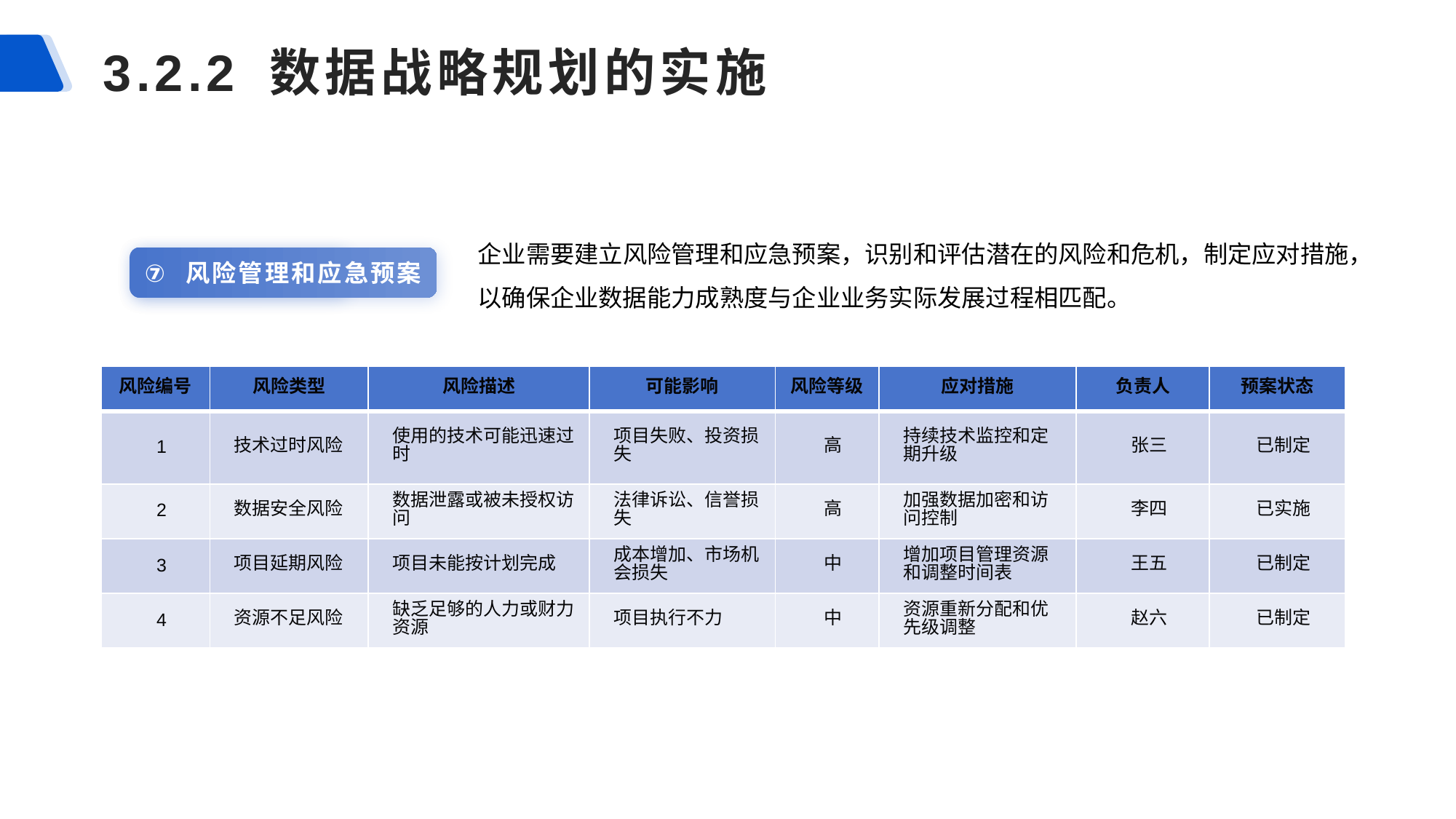

3.2.2 数据战略规划的实施
企业需要建立风险管理和应急预案，识别和评估潜在的风险和危机，制定应对措施，以确保企业数据能力成熟度与企业业务实际发展过程相匹配。
添加标题
风险管理和应急预案
| 风险编号 | 风险类型 | 风险描述 | 可能影响 | 风险等级 | 应对措施 | 负责人 | 预案状态 |
| --- | --- | --- | --- | --- | --- | --- | --- |
| 1 | 技术过时风险 | 使用的技术可能迅速过时 | 项目失败、投资损失 | 高 | 持续技术监控和定期升级 | 张三 | 已制定 |
| 2 | 数据安全风险 | 数据泄露或被未授权访问 | 法律诉讼、信誉损失 | 高 | 加强数据加密和访问控制 | 李四 | 已实施 |
| 3 | 项目延期风险 | 项目未能按计划完成 | 成本增加、市场机会损失 | 中 | 增加项目管理资源和调整时间表 | 王五 | 已制定 |
| 4 | 资源不足风险 | 缺乏足够的人力或财力资源 | 项目执行不力 | 中 | 资源重新分配和优先级调整 | 赵六 | 已制定 |